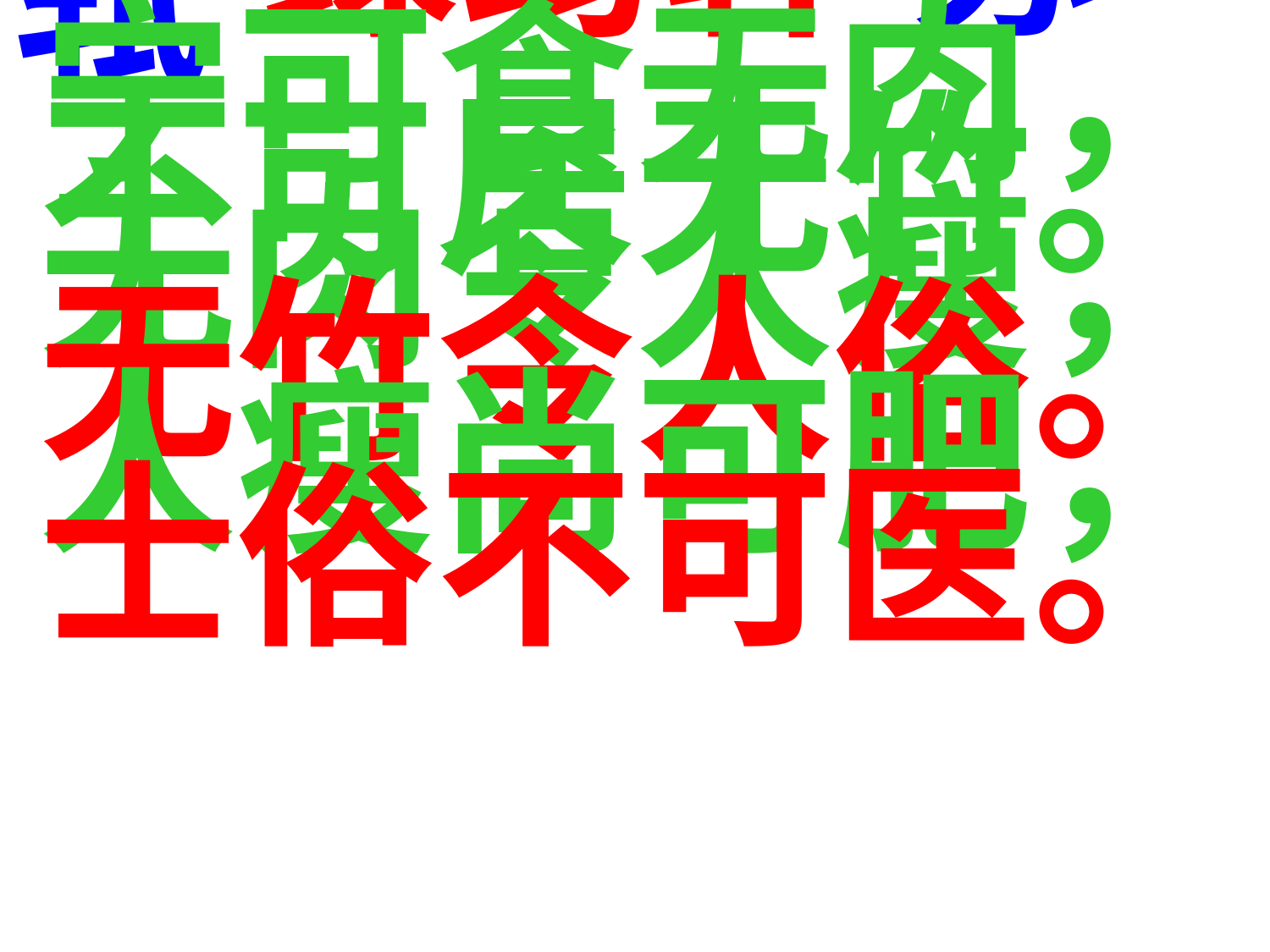

绿筠轩 苏轼
宁可食无肉，
不可居无竹。
无肉令人瘦，
无竹令人俗。
人瘦尚可肥，
士俗不可医。